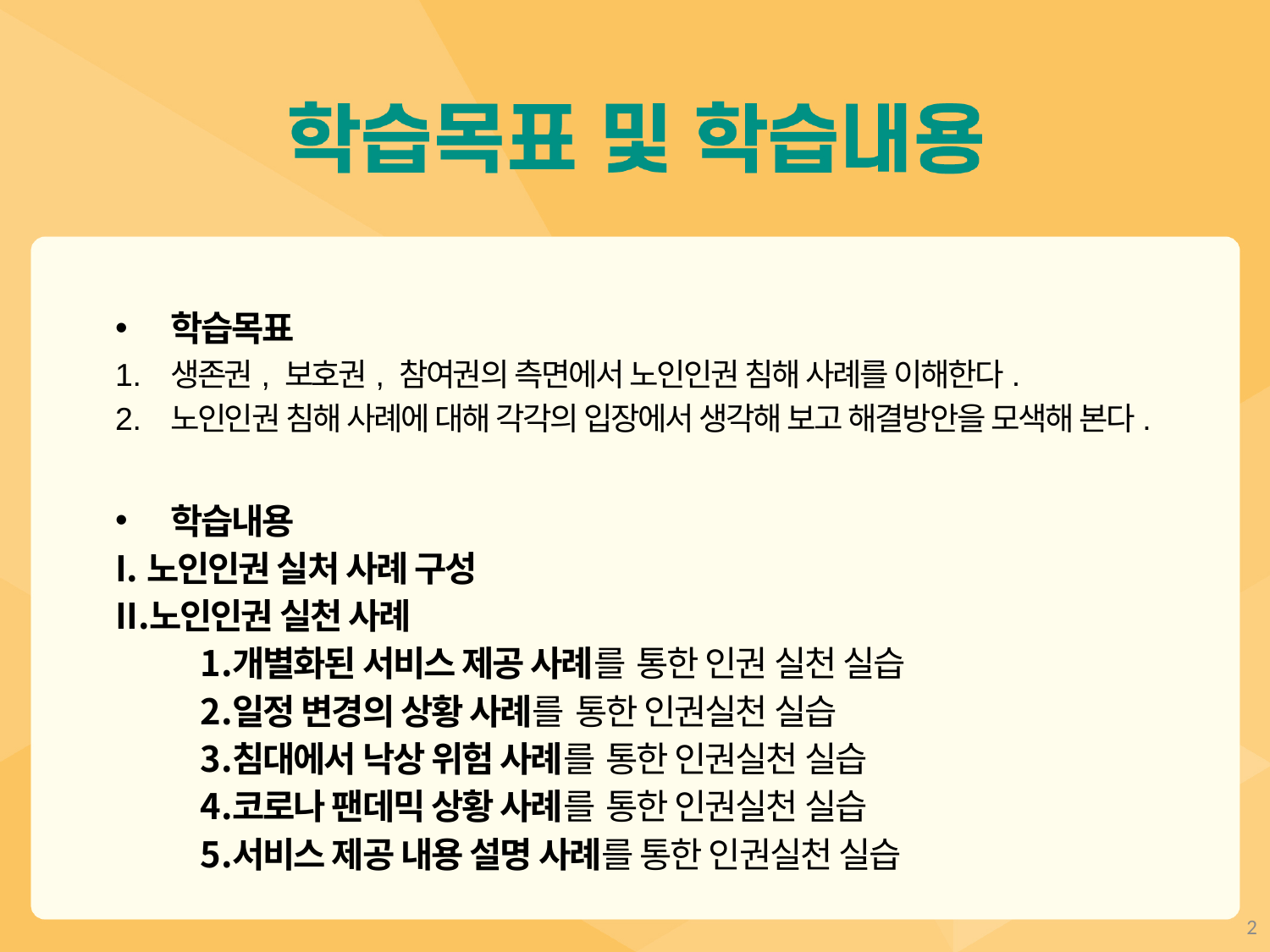

학습목표
생존권, 보호권, 참여권의 측면에서 노인인권 침해 사례를 이해한다.
노인인권 침해 사례에 대해 각각의 입장에서 생각해 보고 해결방안을 모색해 본다.
학습내용
노인인권 실처 사례 구성
노인인권 실천 사례
개별화된 서비스 제공 사례를 통한 인권 실천 실습
일정 변경의 상황 사례를 통한 인권실천 실습
침대에서 낙상 위험 사례를 통한 인권실천 실습
코로나 팬데믹 상황 사례를 통한 인권실천 실습
서비스 제공 내용 설명 사례를 통한 인권실천 실습
2